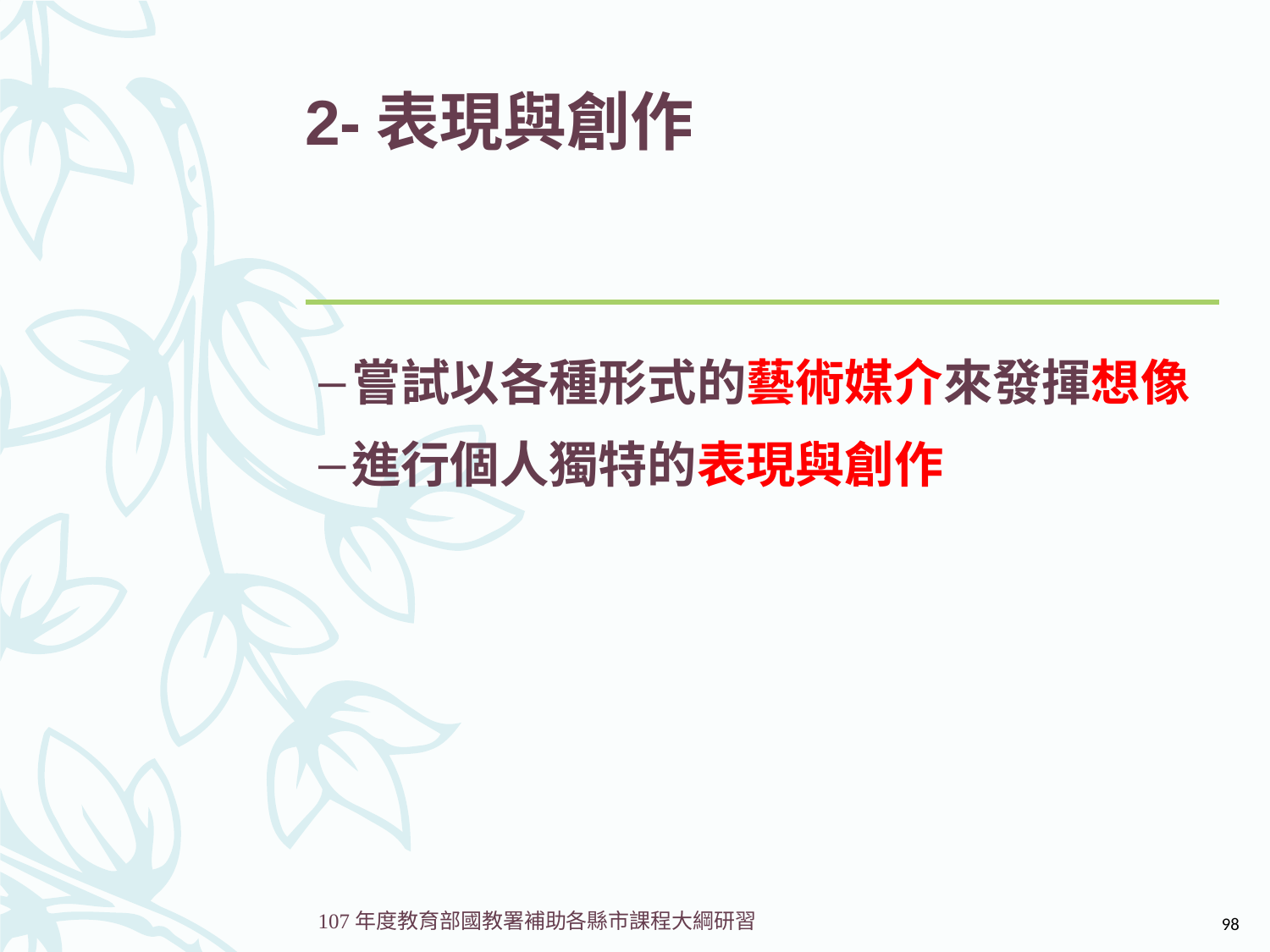

# 2-表現與創作
嘗試以各種形式的藝術媒介來發揮想像
進行個人獨特的表現與創作
98
107年度教育部國教署補助各縣市課程大綱研習